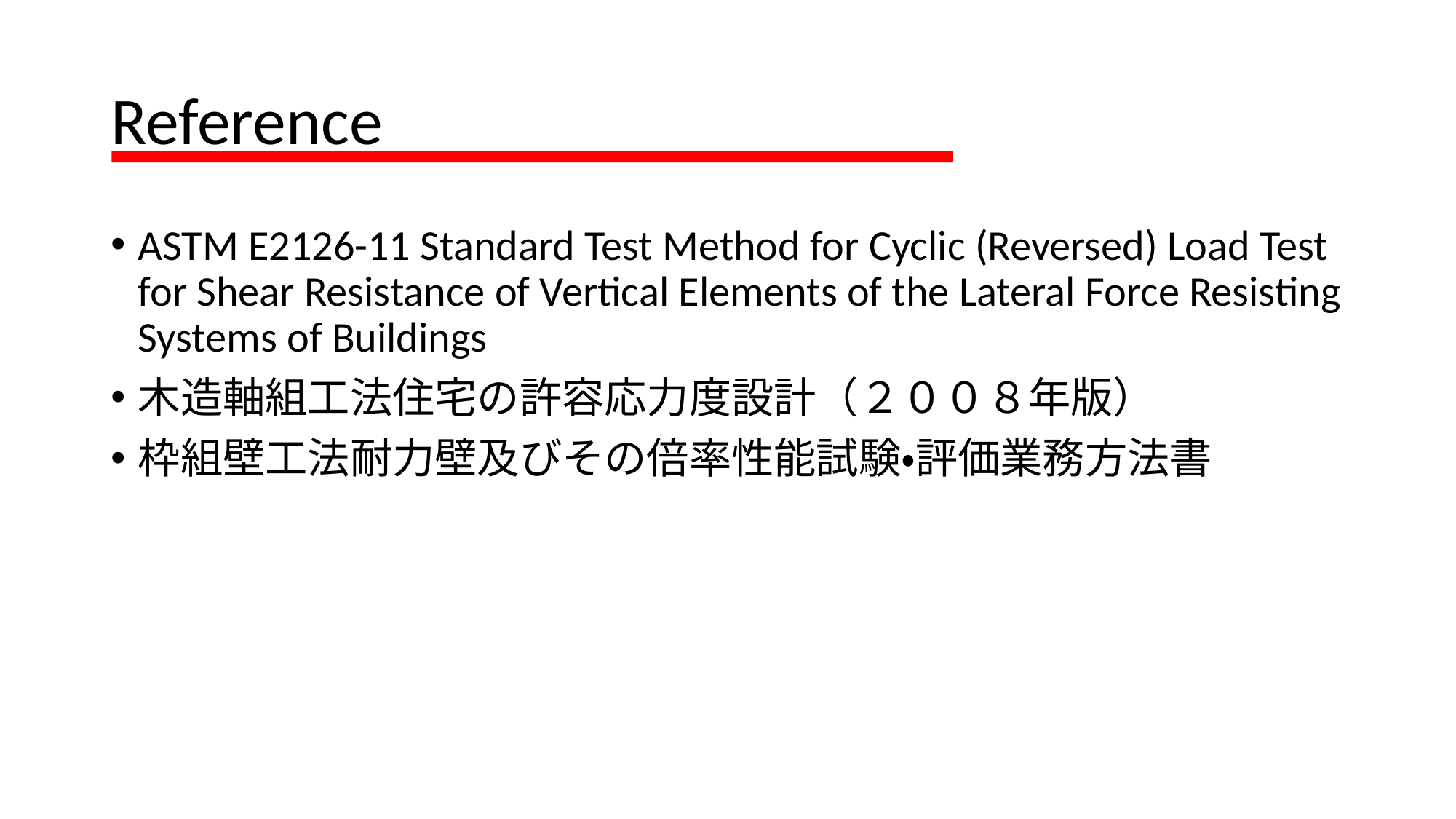

# Reference

ASTM E2126-11 Standard Test Method for Cyclic (Reversed) Load Test for Shear Resistance of Vertical Elements of the Lateral Force Resisting Systems of Buildings
木造軸組工法住宅の許容応力度設計（２００８年版）
枠組壁工法耐力壁及びその倍率性能試験・評価業務方法書